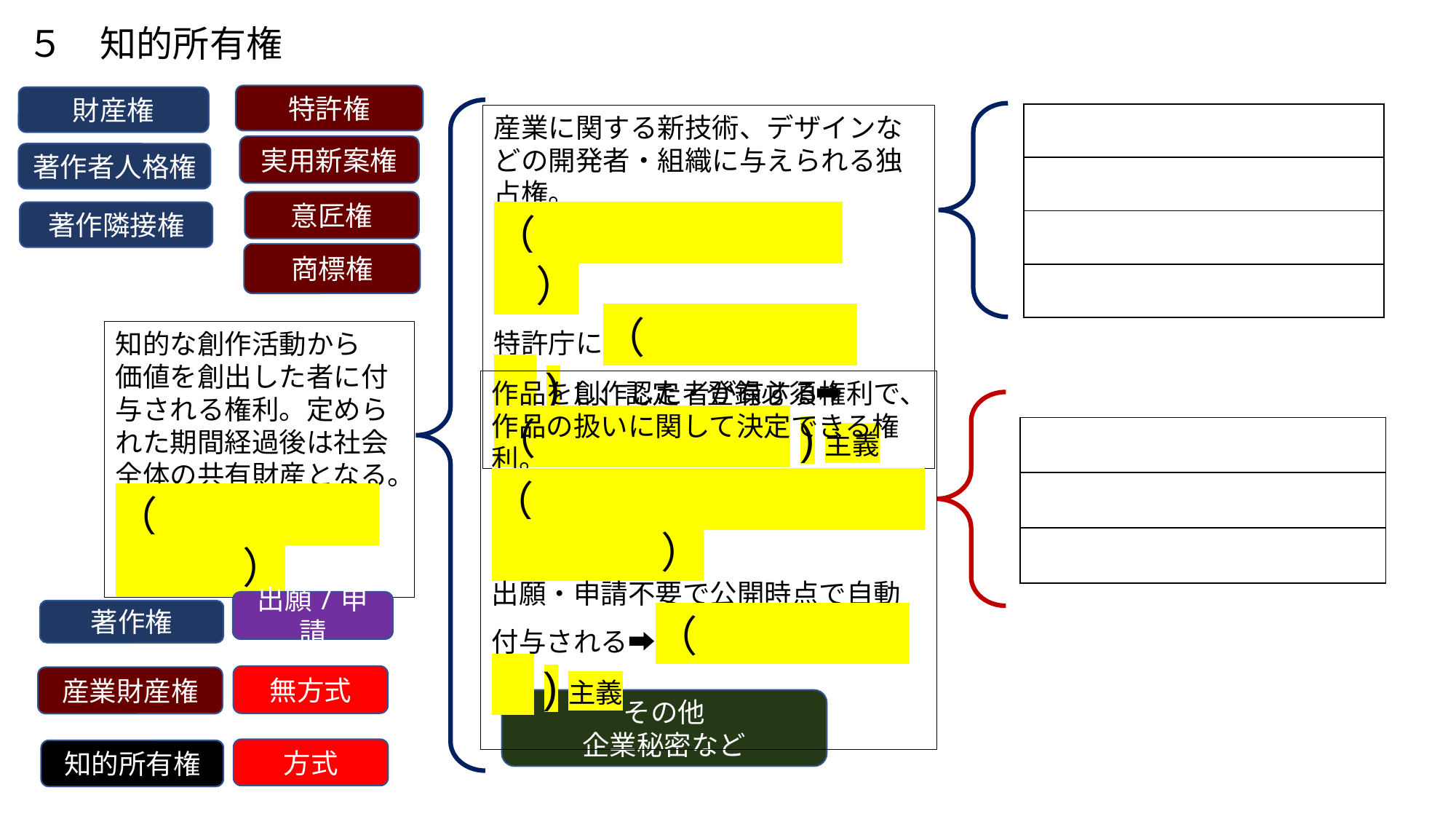

# ５　知的所有権
特許権
財産権

|  |
| --- |
|  |
|  |
|  |
産業に関する新技術、デザインなどの開発者・組織に与えられる独占権。
（　　　　 　　　　）
特許庁に（　　　　　　)し、認定・登録必須➡（　　　　　　)主義
実用新案権
著作者人格権
意匠権
著作隣接権
商標権
知的な創作活動から
価値を創出した者に付与される権利。定められた期間経過後は社会全体の共有財産となる。
（　　　　 　　　　）
作品を創作した者が有する権利で、作品の扱いに関して決定できる権利。
（　　　　 　　　　　　　　　）
出願・申請不要で公開時点で自動付与される➡（　　　　　　)主義

|  |
| --- |
|  |
|  |
出願/申請
著作権
無方式
産業財産権
その他
企業秘密など
方式
知的所有権